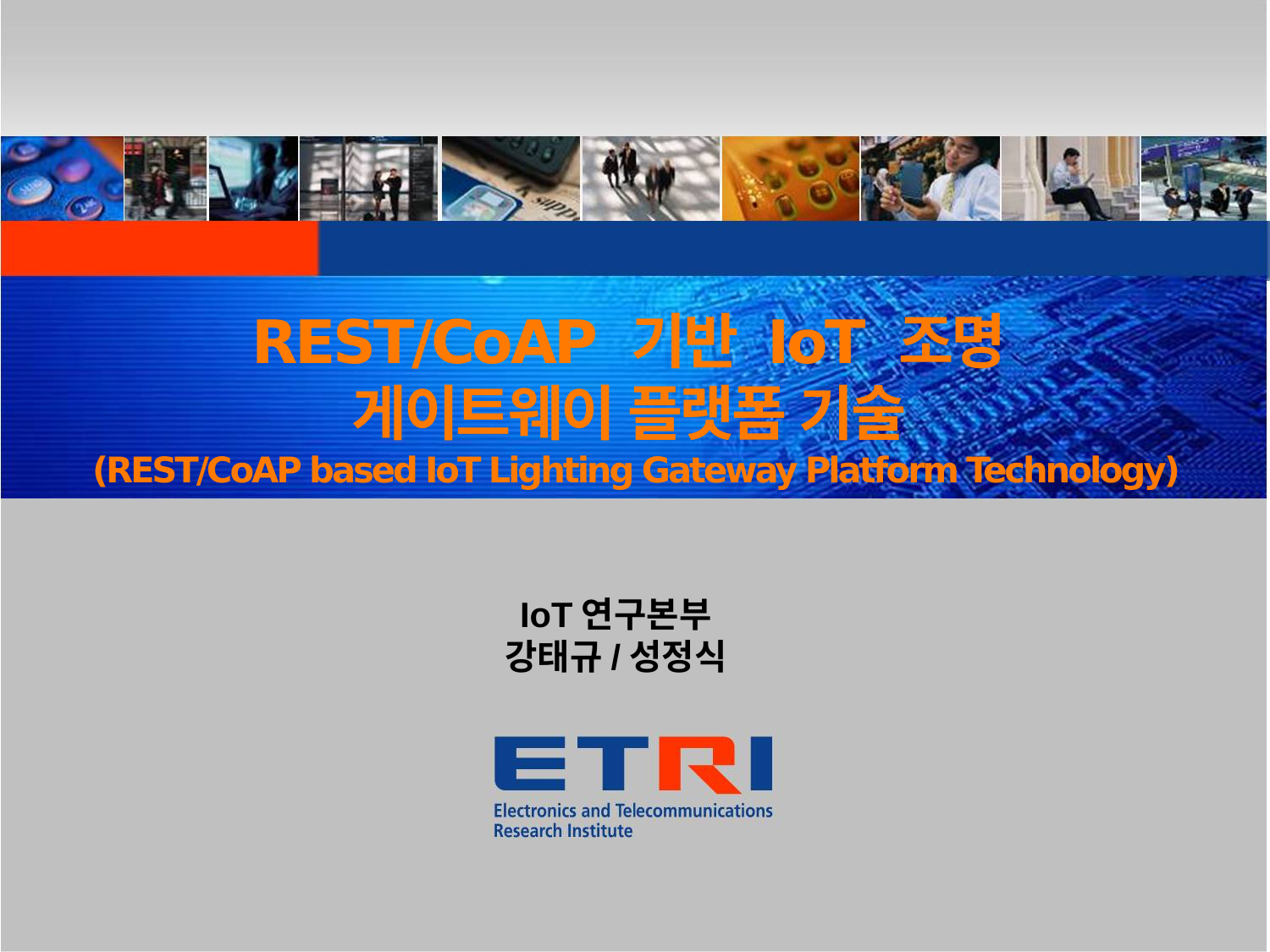

REST/CoAP 기반 IoT 조명
게이트웨이 플랫폼 기술
(REST/CoAP based IoT Lighting Gateway Platform Technology)
IoT연구본부
강태규/성정식